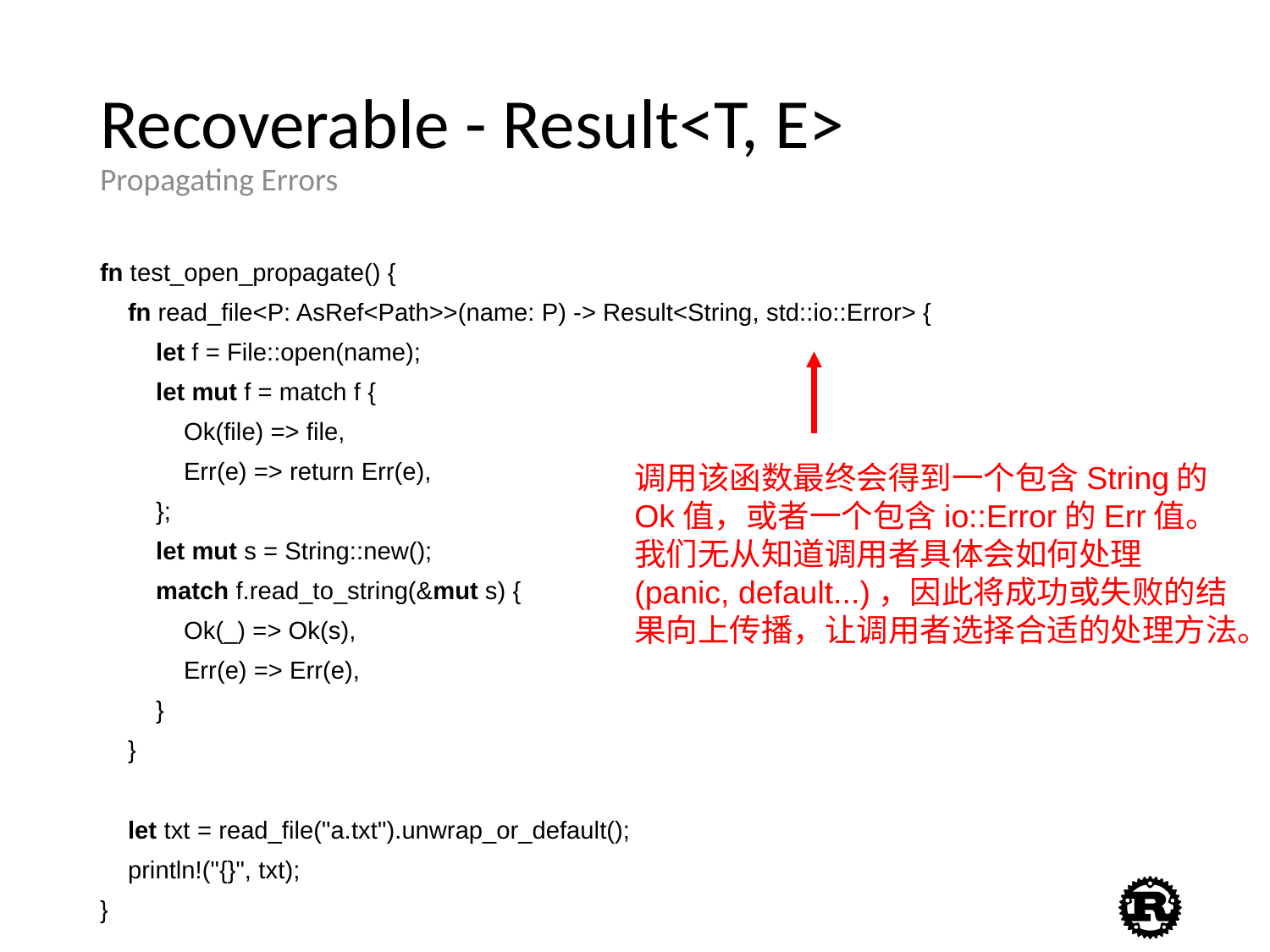

# Recoverable - Result<T, E> Propagating Errors
fn test_open_propagate() {
    fn read_file<P: AsRef<Path>>(name: P) -> Result<String, std::io::Error> {
        let f = File::open(name);
        let mut f = match f {
            Ok(file) => file,
            Err(e) => return Err(e),
        };
        let mut s = String::new();
        match f.read_to_string(&mut s) {
            Ok(_) => Ok(s),
            Err(e) => Err(e),
        }
    }

    let txt = read_file("a.txt").unwrap_or_default();
    println!("{}", txt);
}
调用该函数最终会得到一个包含String的Ok值，或者一个包含io::Error的Err值。
我们无从知道调用者具体会如何处理(panic, default...)，因此将成功或失败的结果向上传播，让调用者选择合适的处理方法。